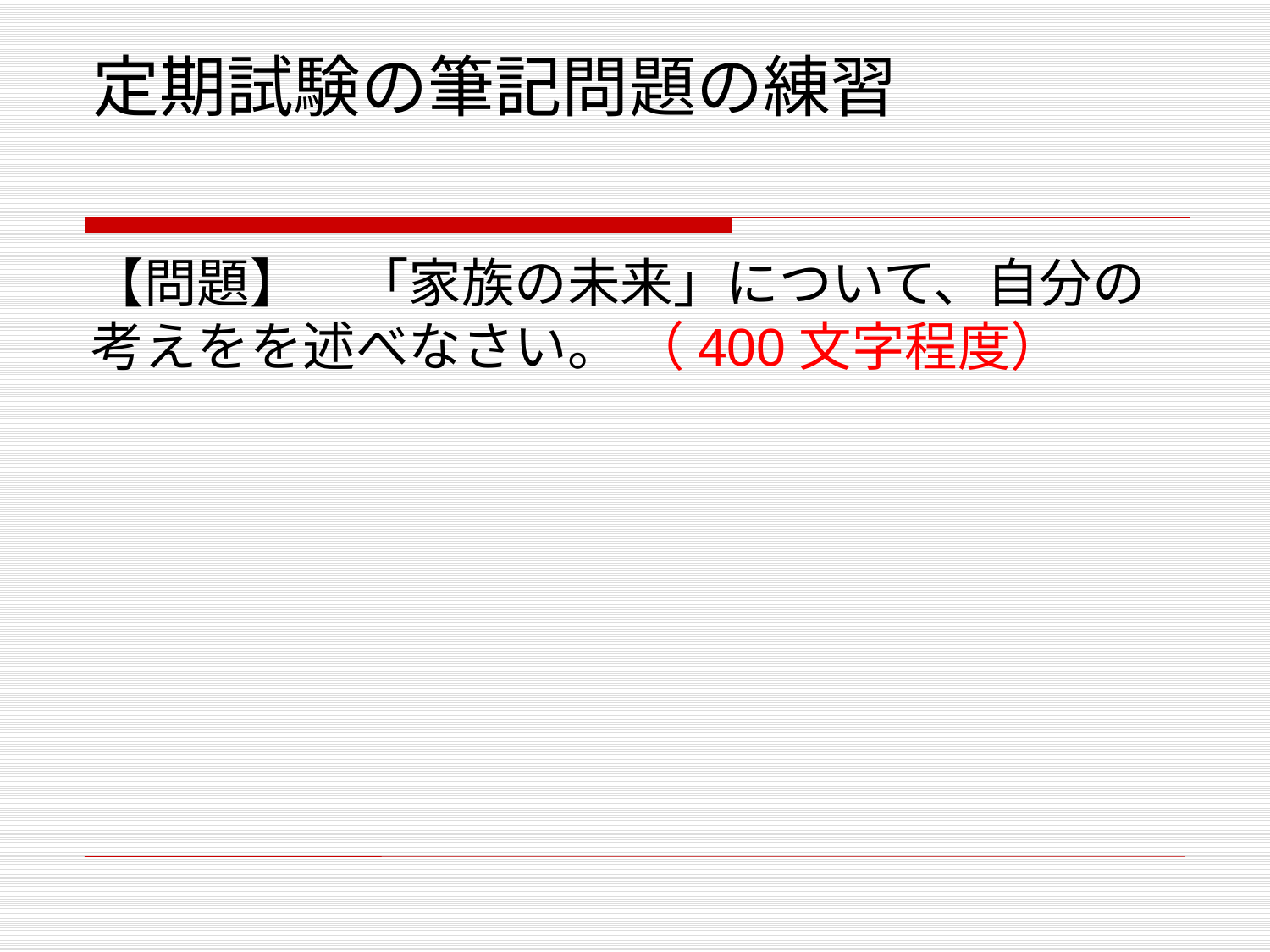

# 定期試験の筆記問題の練習
【問題】　「家族の未来」について、自分の考えをを述べなさい。 （400文字程度）